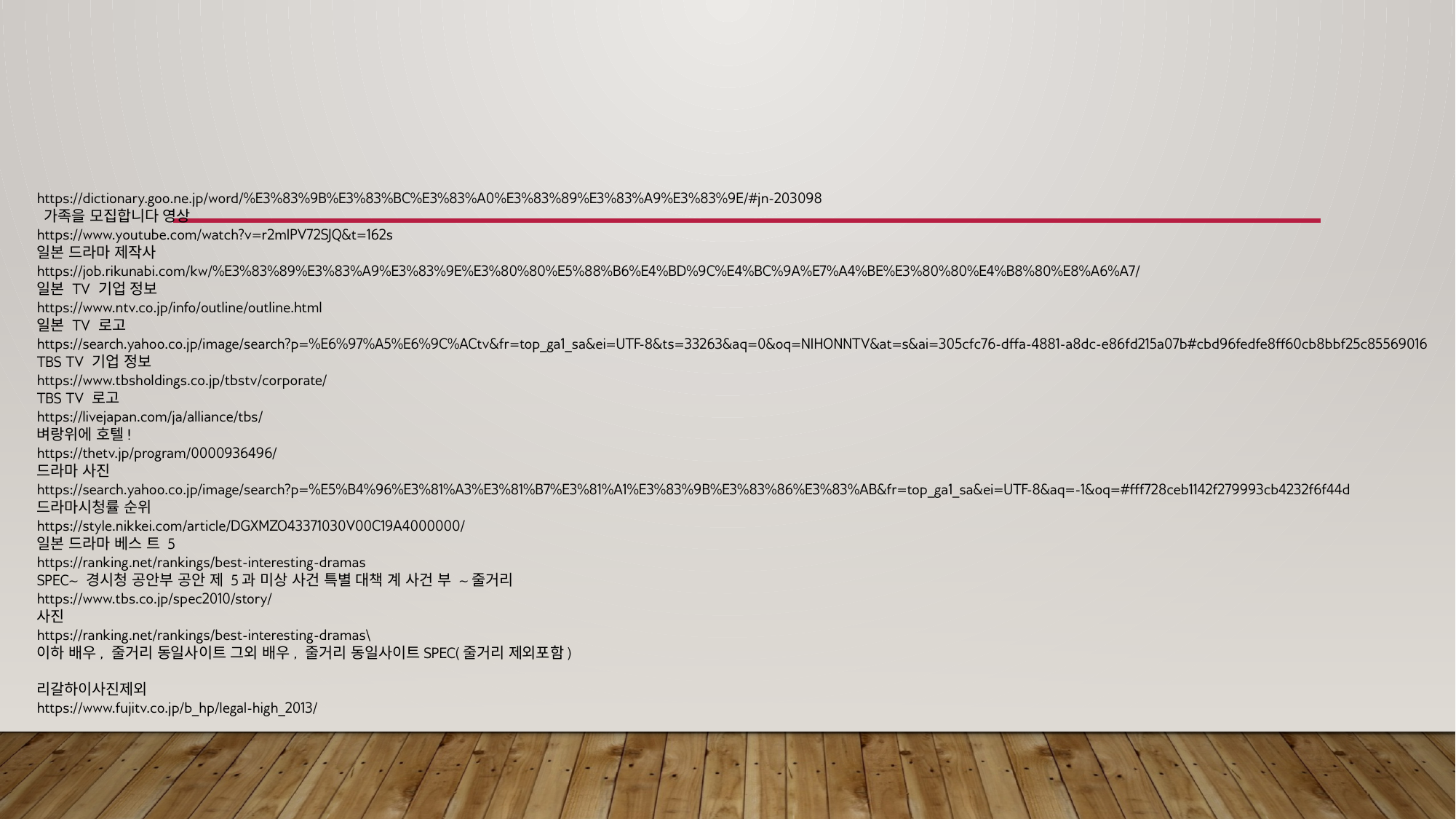

https://dictionary.goo.ne.jp/word/%E3%83%9B%E3%83%BC%E3%83%A0%E3%83%89%E3%83%A9%E3%83%9E/#jn-203098
 가족을 모집합니다 영상
https://www.youtube.com/watch?v=r2mlPV72SJQ&t=162s
일본 드라마 제작사
https://job.rikunabi.com/kw/%E3%83%89%E3%83%A9%E3%83%9E%E3%80%80%E5%88%B6%E4%BD%9C%E4%BC%9A%E7%A4%BE%E3%80%80%E4%B8%80%E8%A6%A7/
일본 TV 기업 정보
https://www.ntv.co.jp/info/outline/outline.html
일본 TV 로고
https://search.yahoo.co.jp/image/search?p=%E6%97%A5%E6%9C%ACtv&fr=top_ga1_sa&ei=UTF-8&ts=33263&aq=0&oq=NIHONNTV&at=s&ai=305cfc76-dffa-4881-a8dc-e86fd215a07b#cbd96fedfe8ff60cb8bbf25c85569016
TBS TV 기업 정보
https://www.tbsholdings.co.jp/tbstv/corporate/
TBS TV 로고
https://livejapan.com/ja/alliance/tbs/
벼랑위에 호텔!
https://thetv.jp/program/0000936496/
드라마 사진
https://search.yahoo.co.jp/image/search?p=%E5%B4%96%E3%81%A3%E3%81%B7%E3%81%A1%E3%83%9B%E3%83%86%E3%83%AB&fr=top_ga1_sa&ei=UTF-8&aq=-1&oq=#fff728ceb1142f279993cb4232f6f44d
드라마시청률 순위
https://style.nikkei.com/article/DGXMZO43371030V00C19A4000000/
일본 드라마 베스 트 5
https://ranking.net/rankings/best-interesting-dramas
SPEC~ 경시청 공안부 공안 제 5과 미상 사건 특별 대책 계 사건 부 ~줄거리
https://www.tbs.co.jp/spec2010/story/
사진
https://ranking.net/rankings/best-interesting-dramas\
이하 배우, 줄거리 동일사이트 그외 배우, 줄거리 동일사이트SPEC(줄거리 제외포함)

리갈하이사진제외
https://www.fujitv.co.jp/b_hp/legal-high_2013/